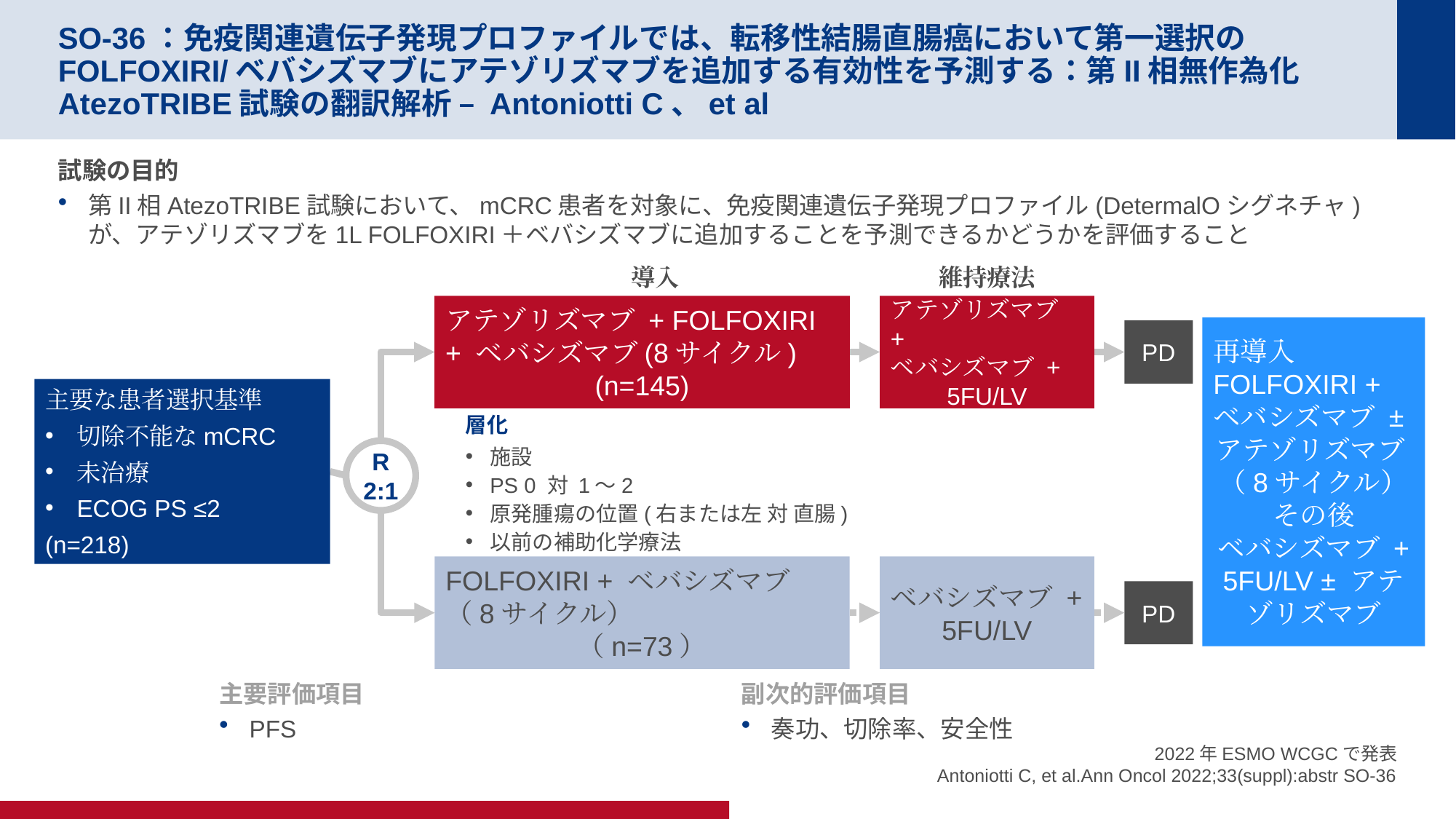

# SO-36：免疫関連遺伝子発現プロファイルでは、転移性結腸直腸癌において第一選択のFOLFOXIRI/ベバシズマブにアテゾリズマブを追加する有効性を予測する：第II相無作為化AtezoTRIBE試験の翻訳解析 – Antoniotti C、et al
試験の目的
第II相AtezoTRIBE試験において、mCRC患者を対象に、免疫関連遺伝子発現プロファイル(DetermalOシグネチャ)が、アテゾリズマブを1L FOLFOXIRI＋ベバシズマブに追加することを予測できるかどうかを評価すること
導入
維持療法
アテゾリズマブ + FOLFOXIRI + ベバシズマブ(8サイクル)
(n=145)
アテゾリズマブ +
ベバシズマブ +
5FU/LV
再導入
FOLFOXIRI +
ベバシズマブ ±
アテゾリズマブ
（8サイクル）その後
ベバシズマブ +
5FU/LV ± アテゾリズマブ
PD
主要な患者選択基準
切除不能なmCRC
未治療
ECOG PS ≤2
(n=218)
層化
施設
PS 0 対 1～2
原発腫瘍の位置(右または左 対 直腸)
以前の補助化学療法

R
2:1
FOLFOXIRI + ベバシズマブ
（8サイクル）
（n=73）
ベバシズマブ +
5FU/LV
PD
主要評価項目
PFS
副次的評価項目
奏功、切除率、安全性
2022年ESMO WCGCで発表
Antoniotti C, et al.Ann Oncol 2022;33(suppl):abstr SO-36